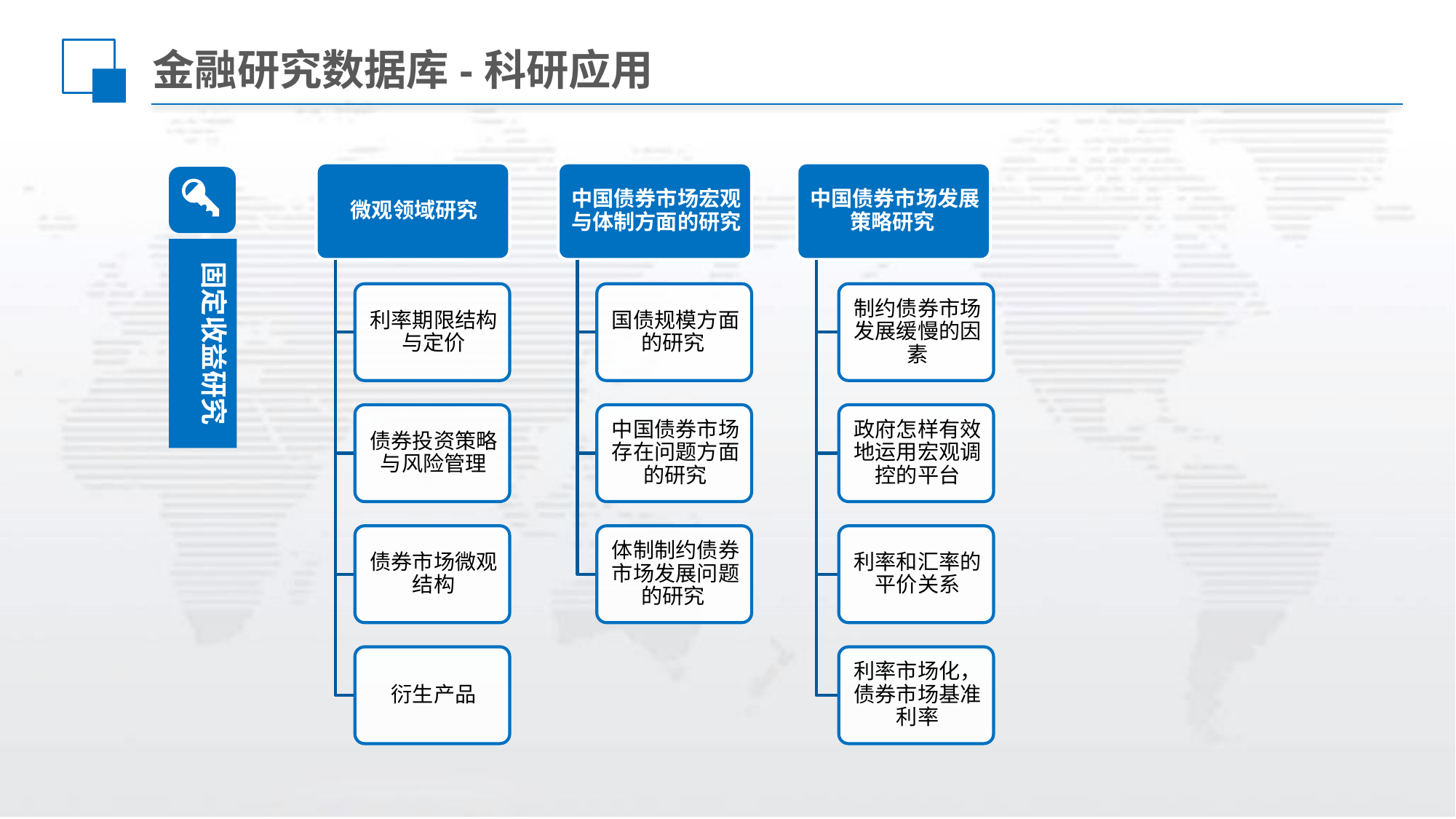

# 金融研究数据库-科研应用
微观领域研究
利率期限结构与定价
债券投资策略与风险管理
债券市场微观结构
衍生产品
中国债券市场宏观与体制方面的研究
国债规模方面的研究
中国债券市场存在问题方面的研究
体制制约债券市场发展问题的研究
中国债券市场发展策略研究
制约债券市场发展缓慢的因素
政府怎样有效地运用宏观调控的平台
利率和汇率的平价关系
利率市场化，债券市场基准利率

固定收益研究